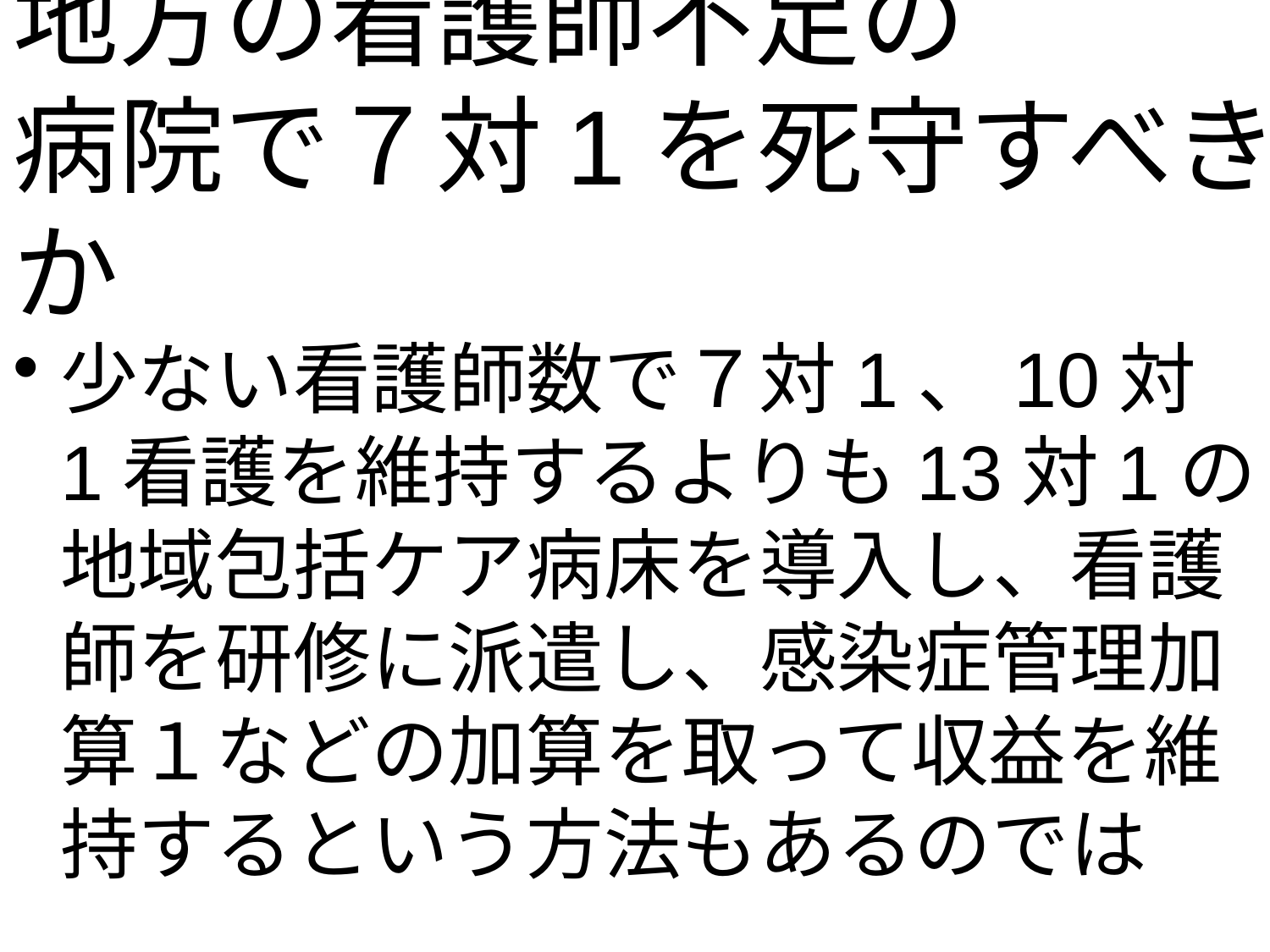

# 地方の看護師不足の 病院で７対1を死守すべきか
少ない看護師数で７対1、10対1看護を維持するよりも13対1の地域包括ケア病床を導入し、看護師を研修に派遣し、感染症管理加算１などの加算を取って収益を維持するという方法もあるのでは